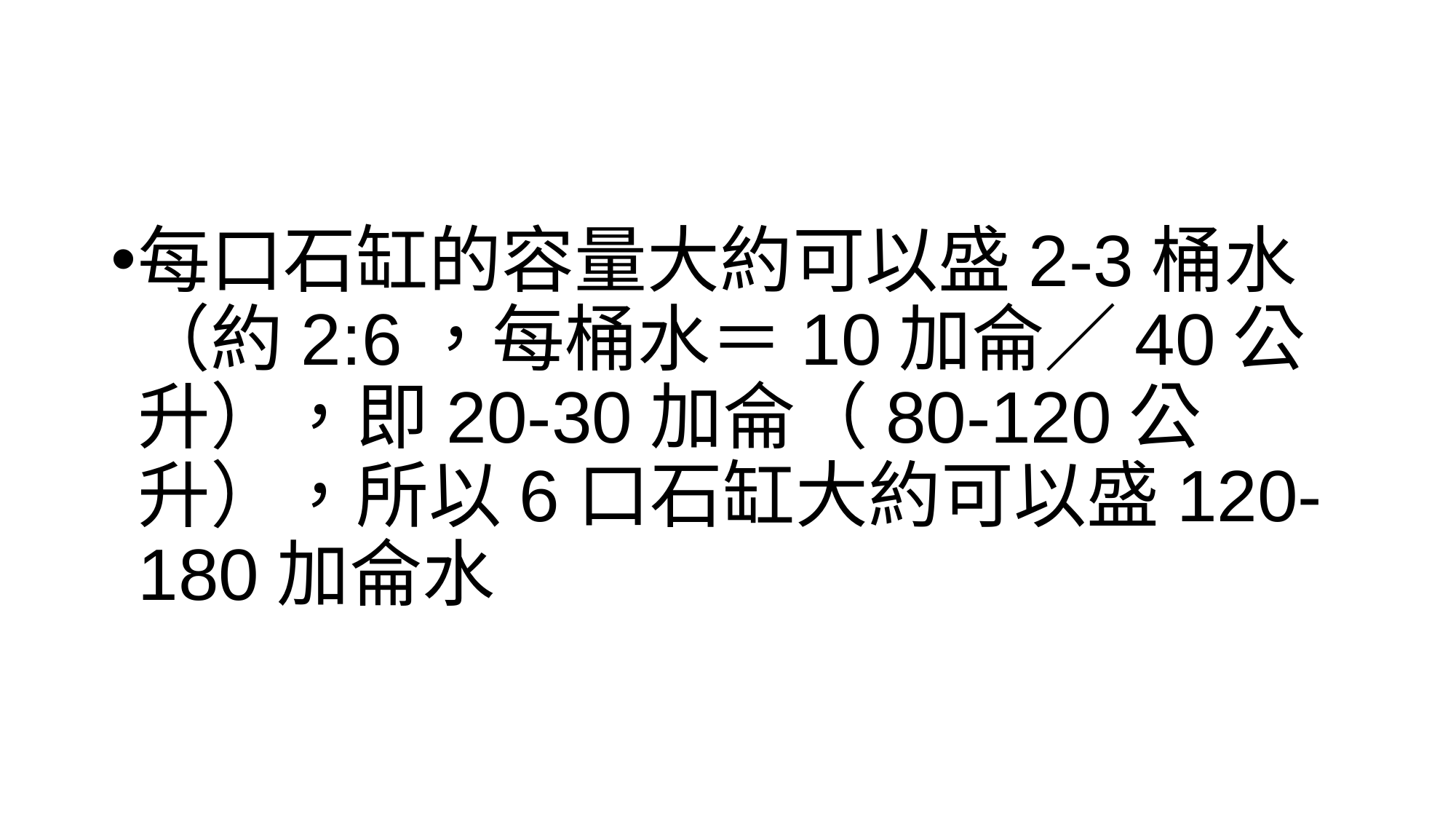

#
每口石缸的容量大約可以盛2-3桶水（約2:6，每桶水＝10加侖／40公升），即20-30加侖（80-120公升），所以6口石缸大約可以盛120-180加侖水